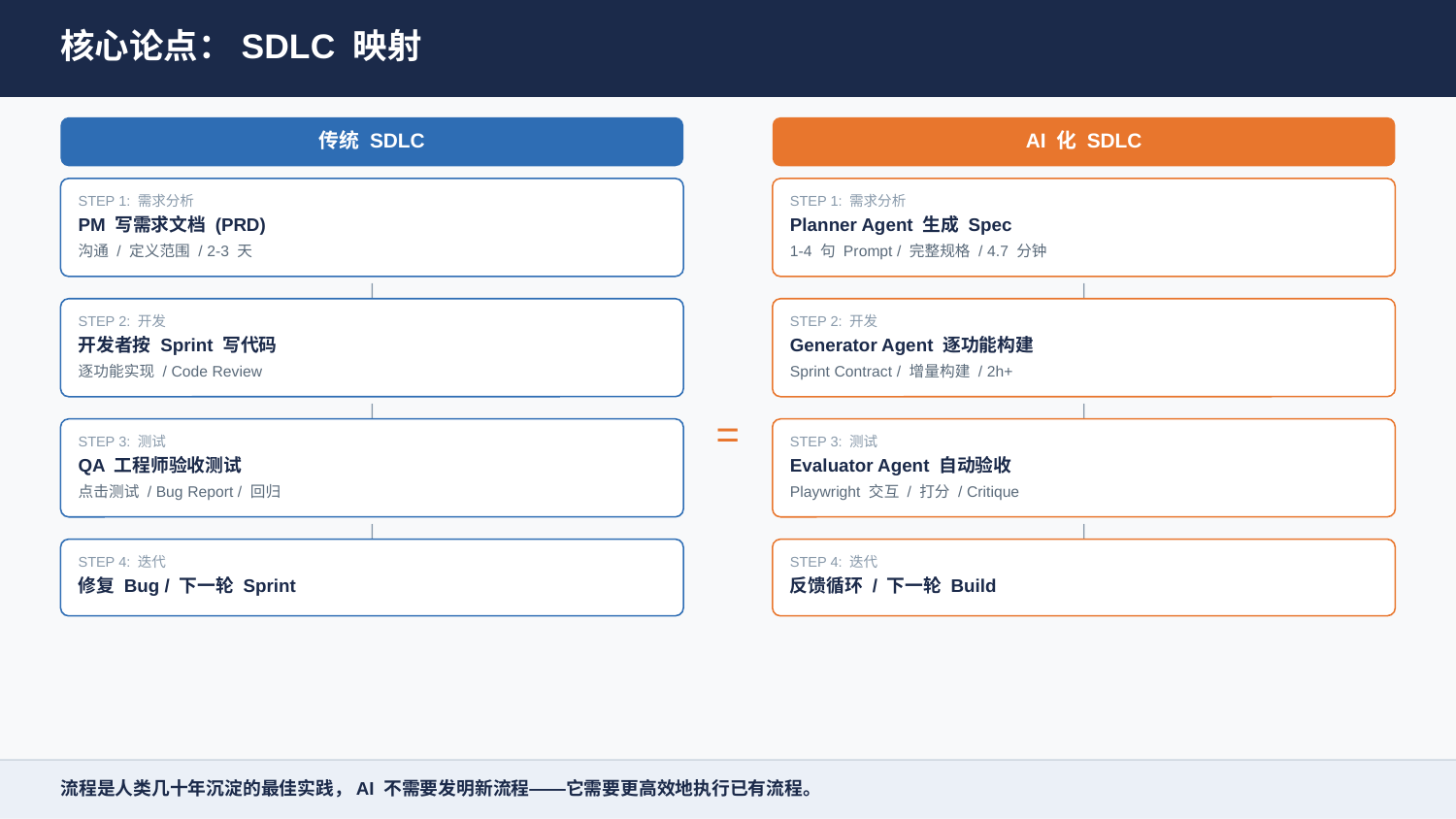

核心论点：SDLC 映射

传统 SDLC
AI 化 SDLC

STEP 1: 需求分析
STEP 1: 需求分析
PM 写需求文档 (PRD)
Planner Agent 生成 Spec
沟通 / 定义范围 / 2-3 天
1-4 句 Prompt / 完整规格 / 4.7 分钟
|
|

STEP 2: 开发
STEP 2: 开发
开发者按 Sprint 写代码
Generator Agent 逐功能构建
逐功能实现 / Code Review
Sprint Contract / 增量构建 / 2h+
|
|
=

STEP 3: 测试
STEP 3: 测试
QA 工程师验收测试
Evaluator Agent 自动验收
点击测试 / Bug Report / 回归
Playwright 交互 / 打分 / Critique
|
|

STEP 4: 迭代
STEP 4: 迭代
修复 Bug / 下一轮 Sprint
反馈循环 / 下一轮 Build

流程是人类几十年沉淀的最佳实践，AI 不需要发明新流程——它需要更高效地执行已有流程。